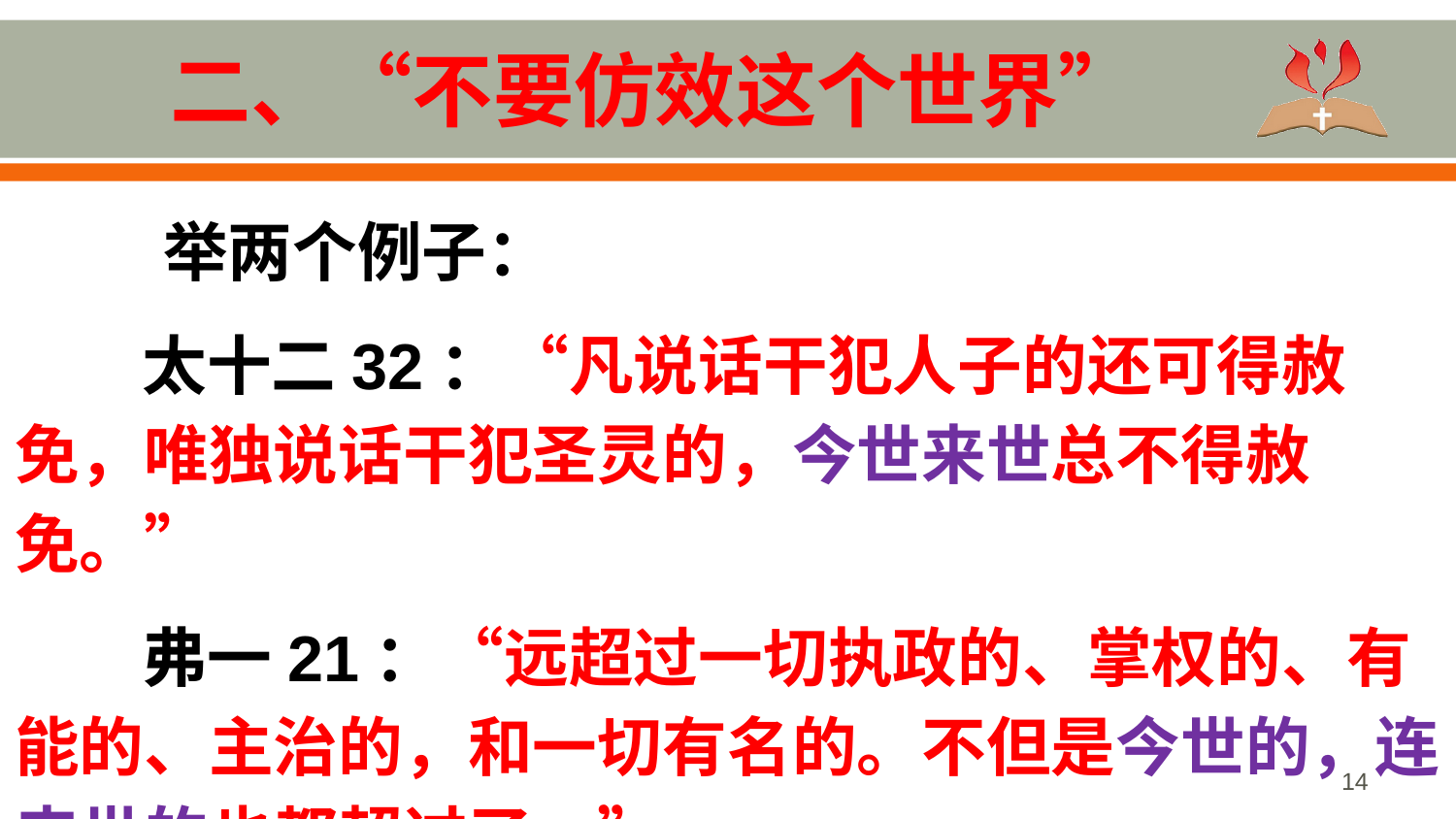

# 二、“不要仿效这个世界”
         举两个例子：
太十二32：“凡说话干犯人子的还可得赦免，唯独说话干犯圣灵的，今世来世总不得赦免。”
弗一21：“远超过一切执政的、掌权的、有能的、主治的，和一切有名的。不但是今世的，连来世的也都超过了。”

14